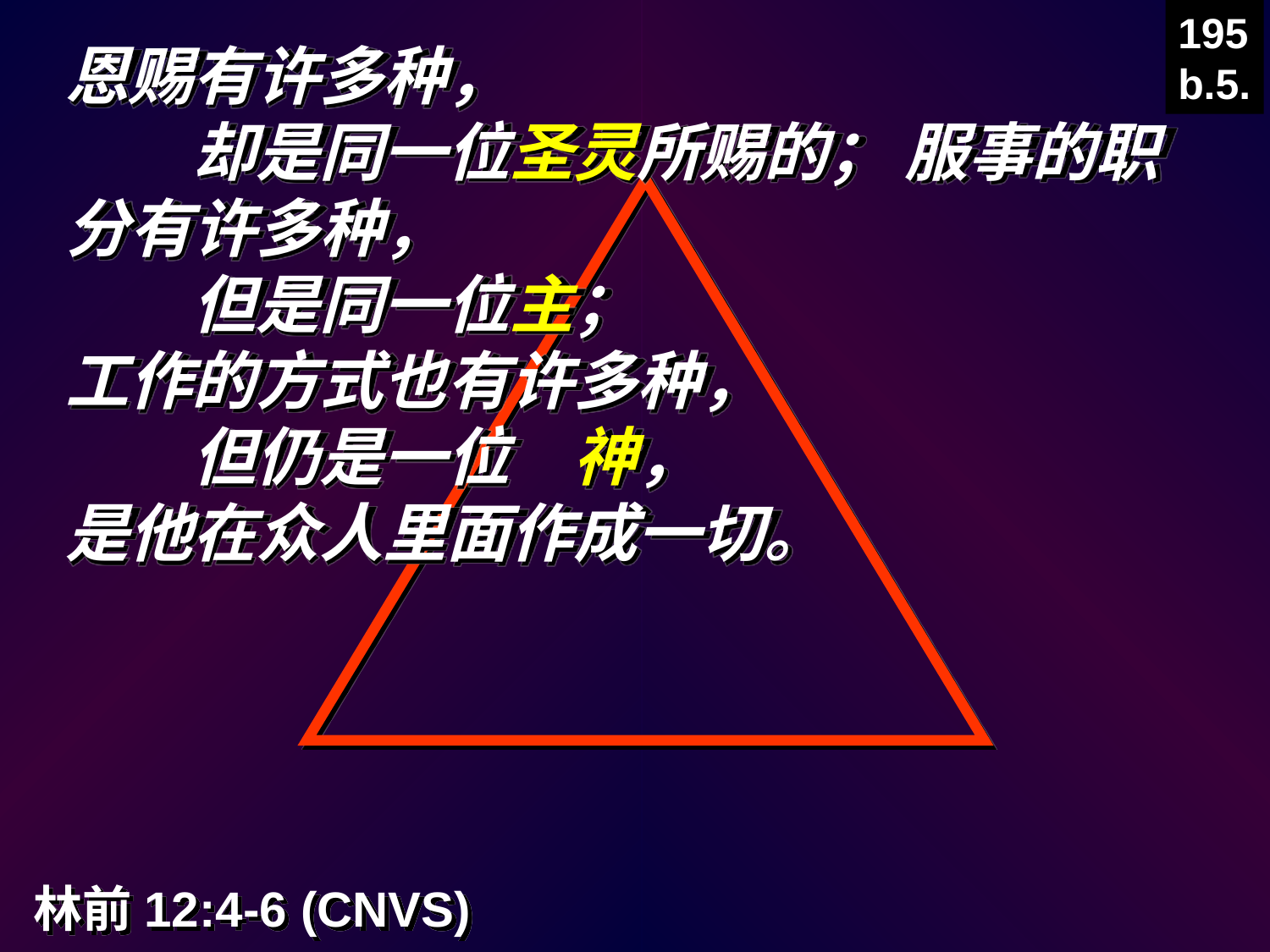

195
b.5.
恩赐有许多种，
	却是同一位圣灵所赐的； 服事的职分有许多种，
	但是同一位主；
工作的方式也有许多种，
	但仍是一位　神，
是他在众人里面作成一切。

林前12:4-6 (CNVS)